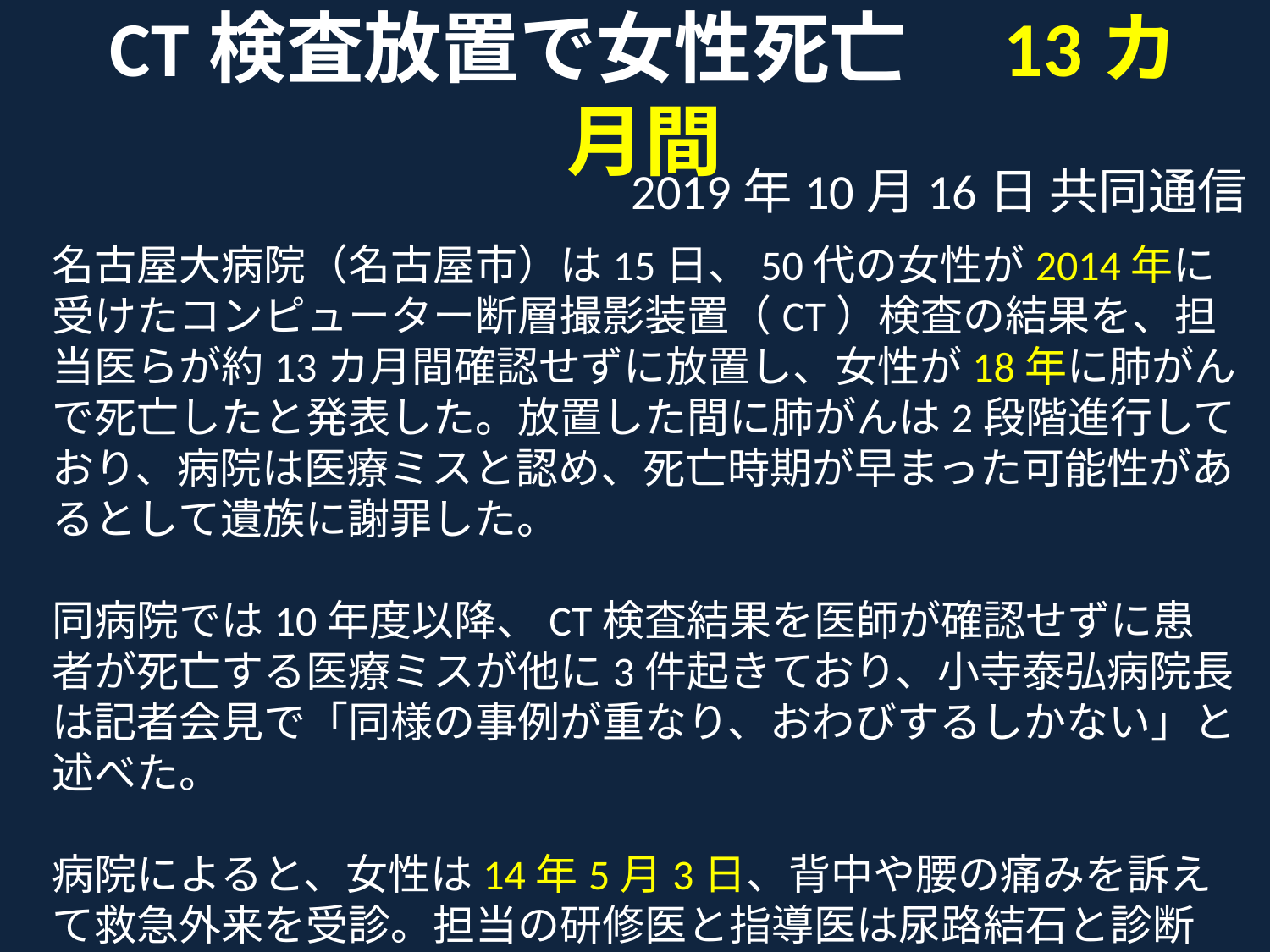

# CT検査放置で女性死亡　13カ月間
2019年10月16日 共同通信
名古屋大病院（名古屋市）は15日、50代の女性が2014年に受けたコンピューター断層撮影装置（CT）検査の結果を、担当医らが約13カ月間確認せずに放置し、女性が18年に肺がんで死亡したと発表した。放置した間に肺がんは2段階進行しており、病院は医療ミスと認め、死亡時期が早まった可能性があるとして遺族に謝罪した。

同病院では10年度以降、CT検査結果を医師が確認せずに患者が死亡する医療ミスが他に3件起きており、小寺泰弘病院長は記者会見で「同様の事例が重なり、おわびするしかない」と述べた。

病院によると、女性は14年5月3日、背中や腰の痛みを訴えて救急外来を受診。担当の研修医と指導医は尿路結石と診断し、鎮痛剤を投与し帰宅させた。